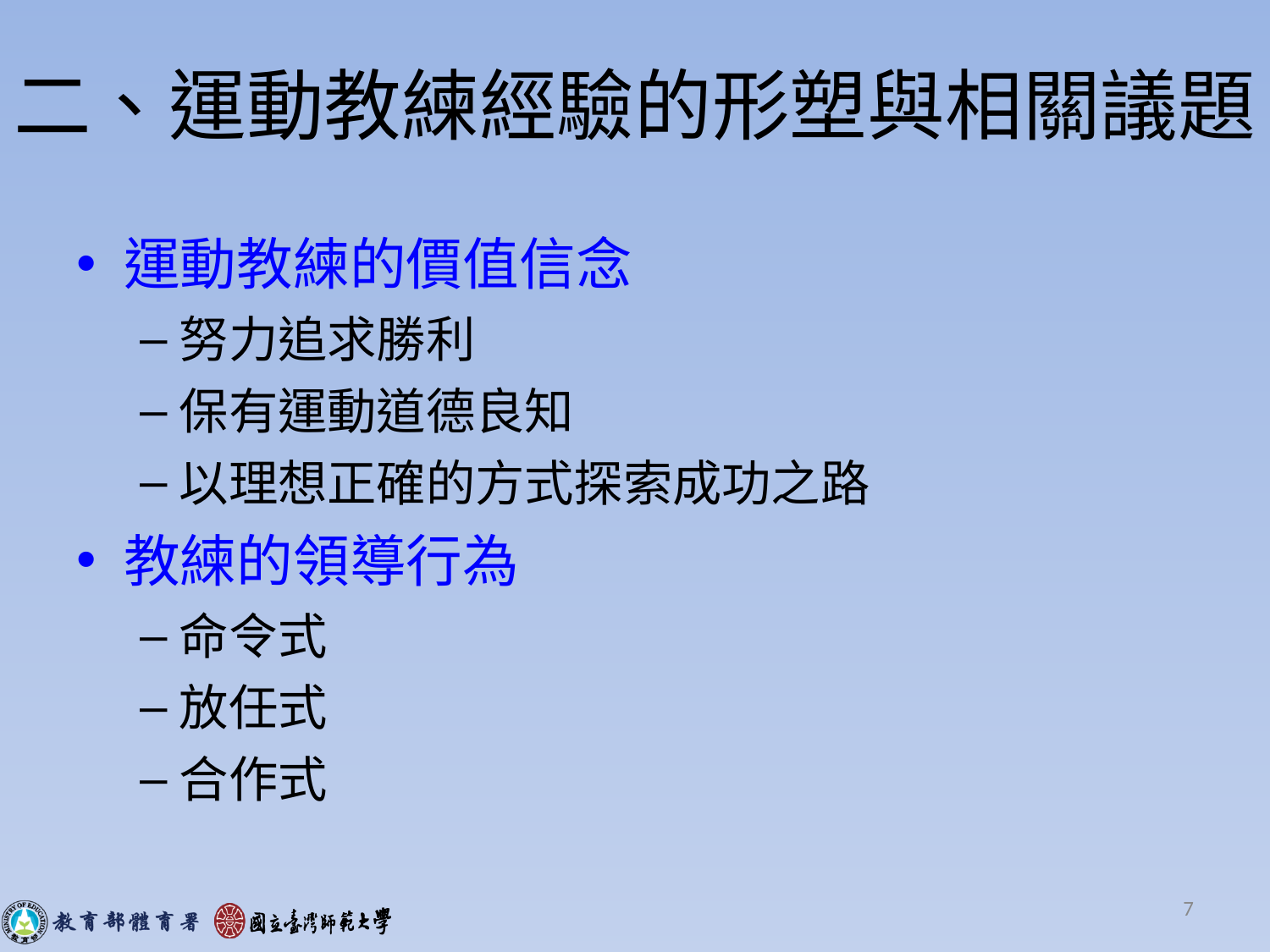

# 二、運動教練經驗的形塑與相關議題
運動教練的價值信念
努力追求勝利
保有運動道德良知
以理想正確的方式探索成功之路
教練的領導行為
命令式
放任式
合作式
7